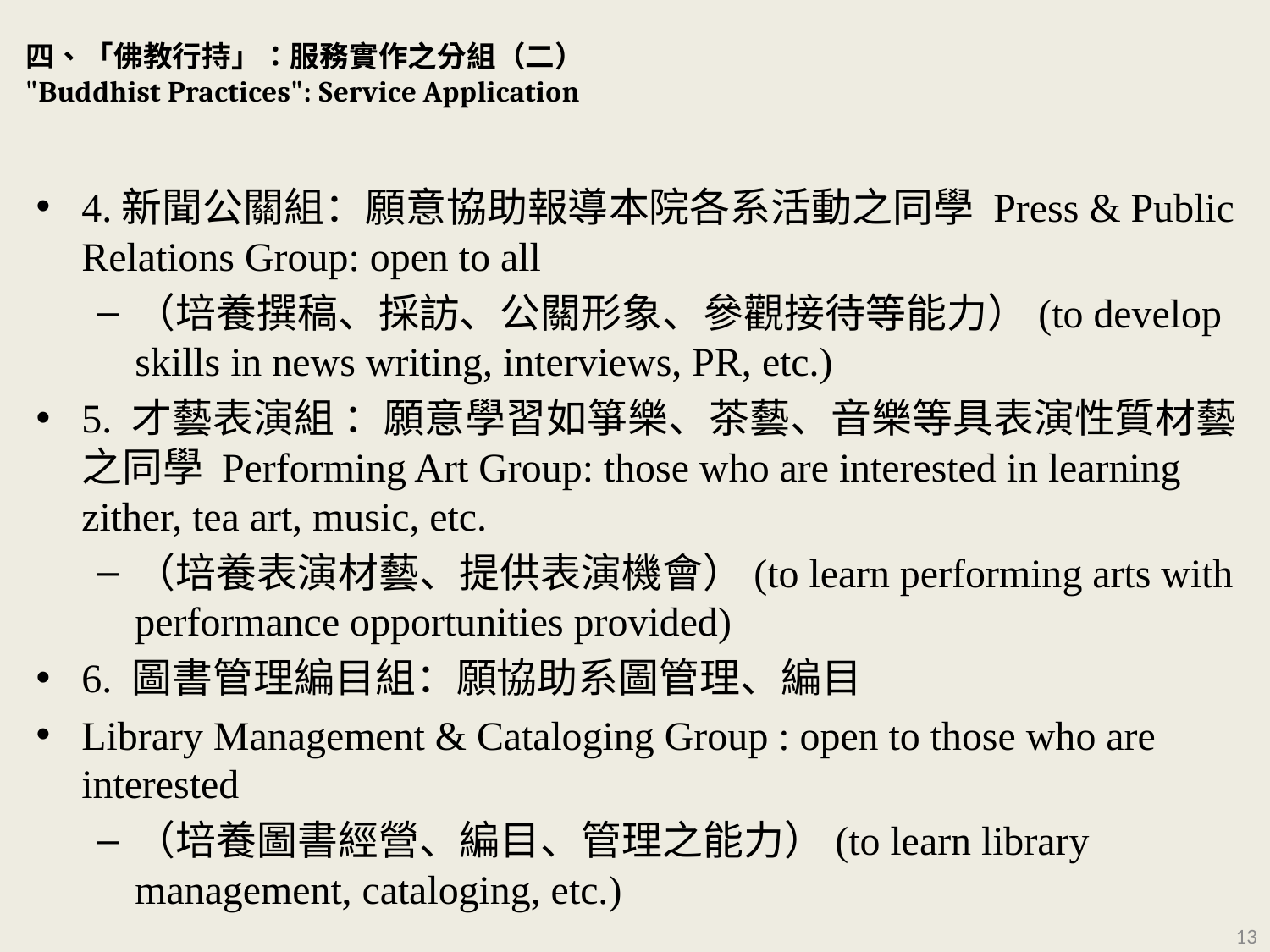

# 四、「佛教行持」：服務實作之分組（二） "Buddhist Practices": Service Application
4.新聞公關組：願意協助報導本院各系活動之同學 Press & Public Relations Group: open to all
（培養撰稿、採訪、公關形象、參觀接待等能力）(to develop skills in news writing, interviews, PR, etc.)
5. 才藝表演組 ：願意學習如箏樂、茶藝、音樂等具表演性質材藝之同學 Performing Art Group: those who are interested in learning zither, tea art, music, etc.
（培養表演材藝、提供表演機會）(to learn performing arts with performance opportunities provided)
6. 圖書管理編目組：願協助系圖管理、編目
Library Management & Cataloging Group : open to those who are interested
（培養圖書經營、編目、管理之能力）(to learn library management, cataloging, etc.)

13